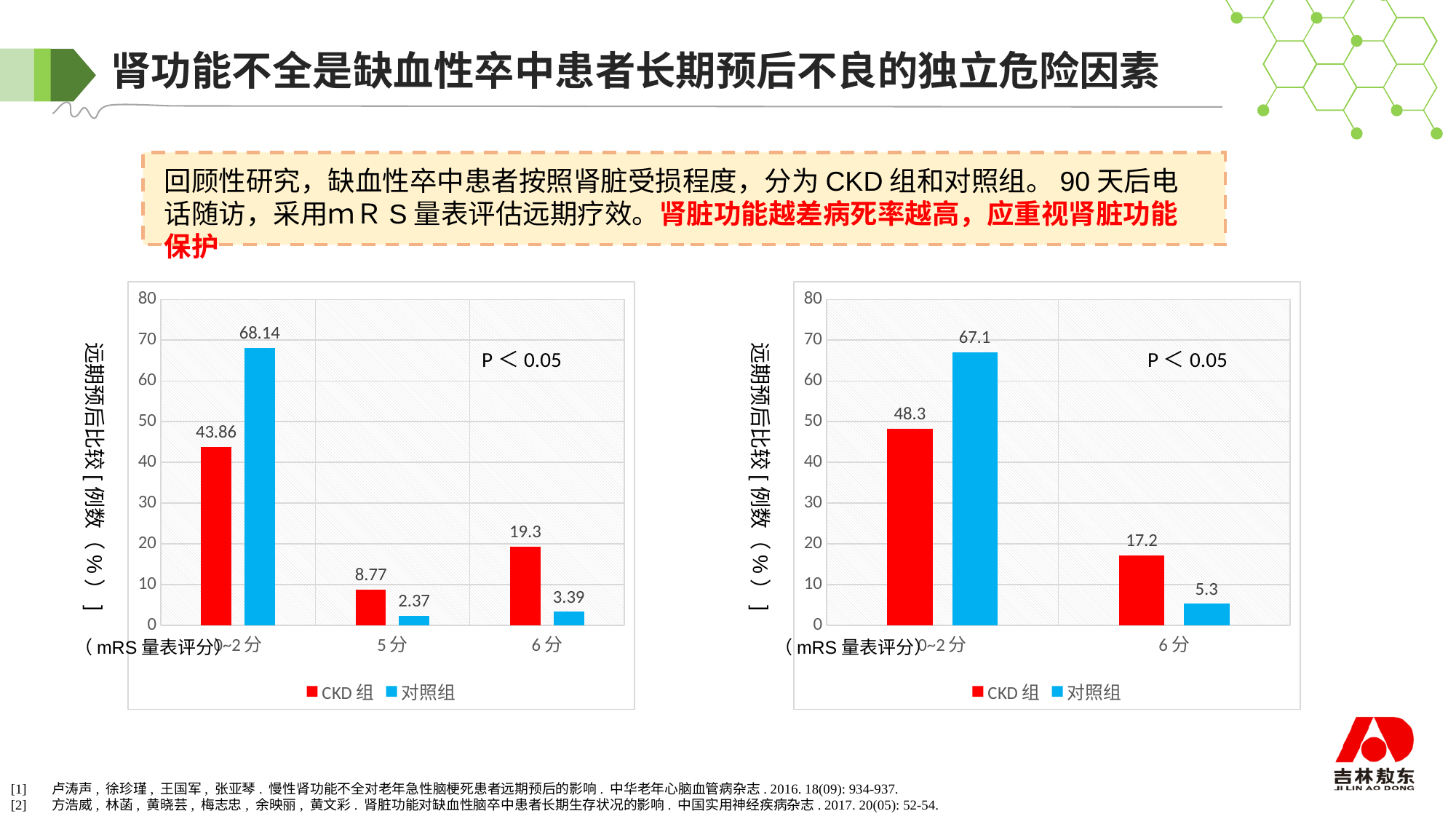

# 肾功能不全是缺血性卒中患者长期预后不良的独立危险因素

回顾性研究，缺血性卒中患者按照肾脏受损程度，分为CKD组和对照组。90天后电话随访，采用ｍＲS量表评估远期疗效。肾脏功能越差病死率越高，应重视肾脏功能保护

### Chart

| Category | CKD组 | 对照组 |
|---|---|---|
| 0~2分 | 43.86 | 68.14 |
| 5分 | 8.77 | 2.37 |
| 6分 | 19.3 | 3.39 |

### Chart

| Category | CKD组 | 对照组 |
|---|---|---|
| 0~2分 | 48.3 | 67.1 |
| 6分 | 17.2 | 5.3 |
远期预后比较[例数（%）]
P＜0.05
（mRS量表评分）
远期预后比较[例数（%）]
P＜0.05
（mRS量表评分）
[1]	卢涛声, 徐珍瑾, 王国军, 张亚琴. 慢性肾功能不全对老年急性脑梗死患者远期预后的影响. 中华老年心脑血管病杂志. 2016. 18(09): 934-937.
[2]	方浩威, 林菡, 黄晓芸, 梅志忠, 余映丽, 黄文彩. 肾脏功能对缺血性脑卒中患者长期生存状况的影响. 中国实用神经疾病杂志. 2017. 20(05): 52-54.